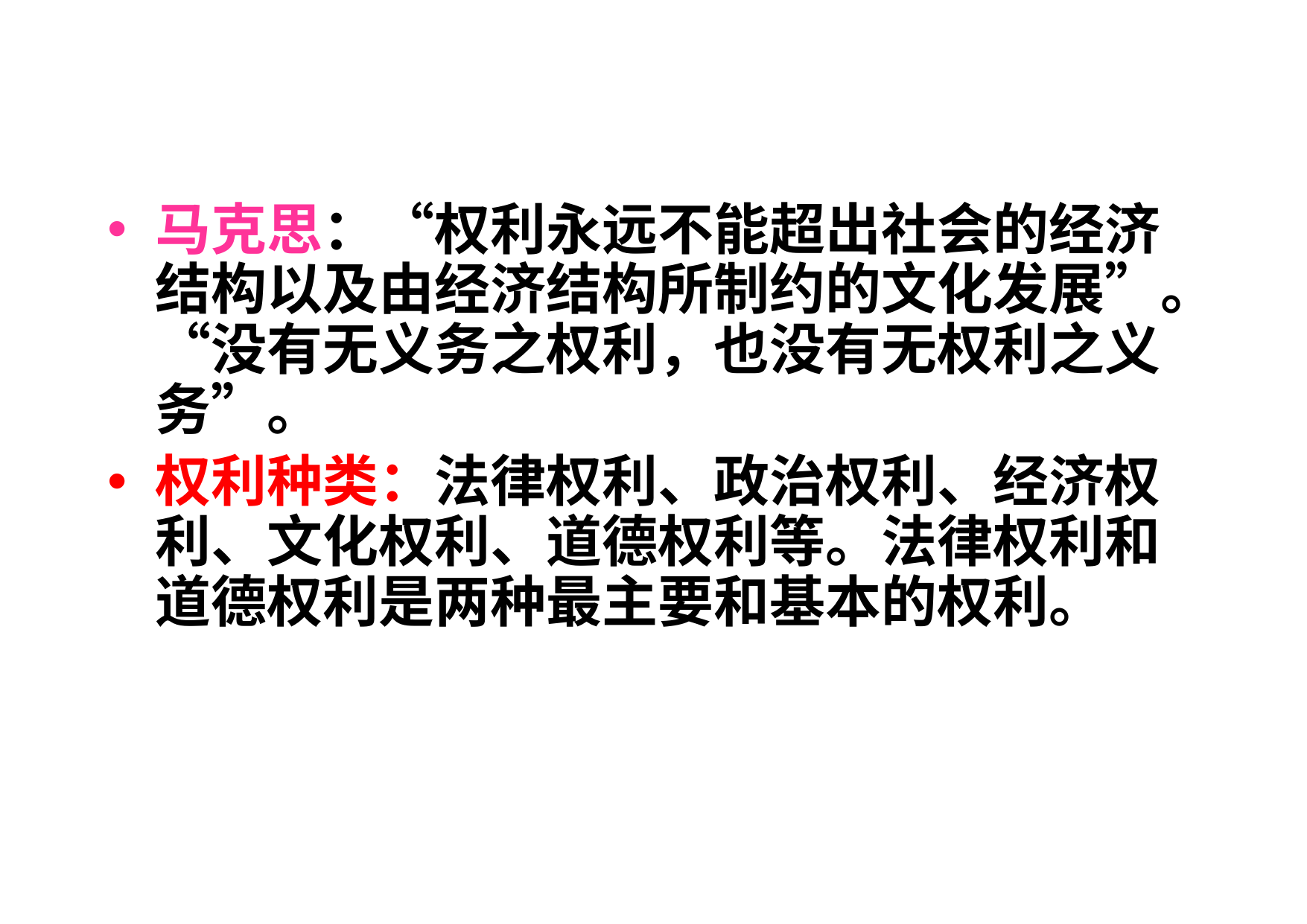

马克思：“权利永远不能超出社会的经济结构以及由经济结构所制约的文化发展”。“没有无义务之权利，也没有无权利之义务”。
权利种类：法律权利、政治权利、经济权利、文化权利、道德权利等。法律权利和道德权利是两种最主要和基本的权利。